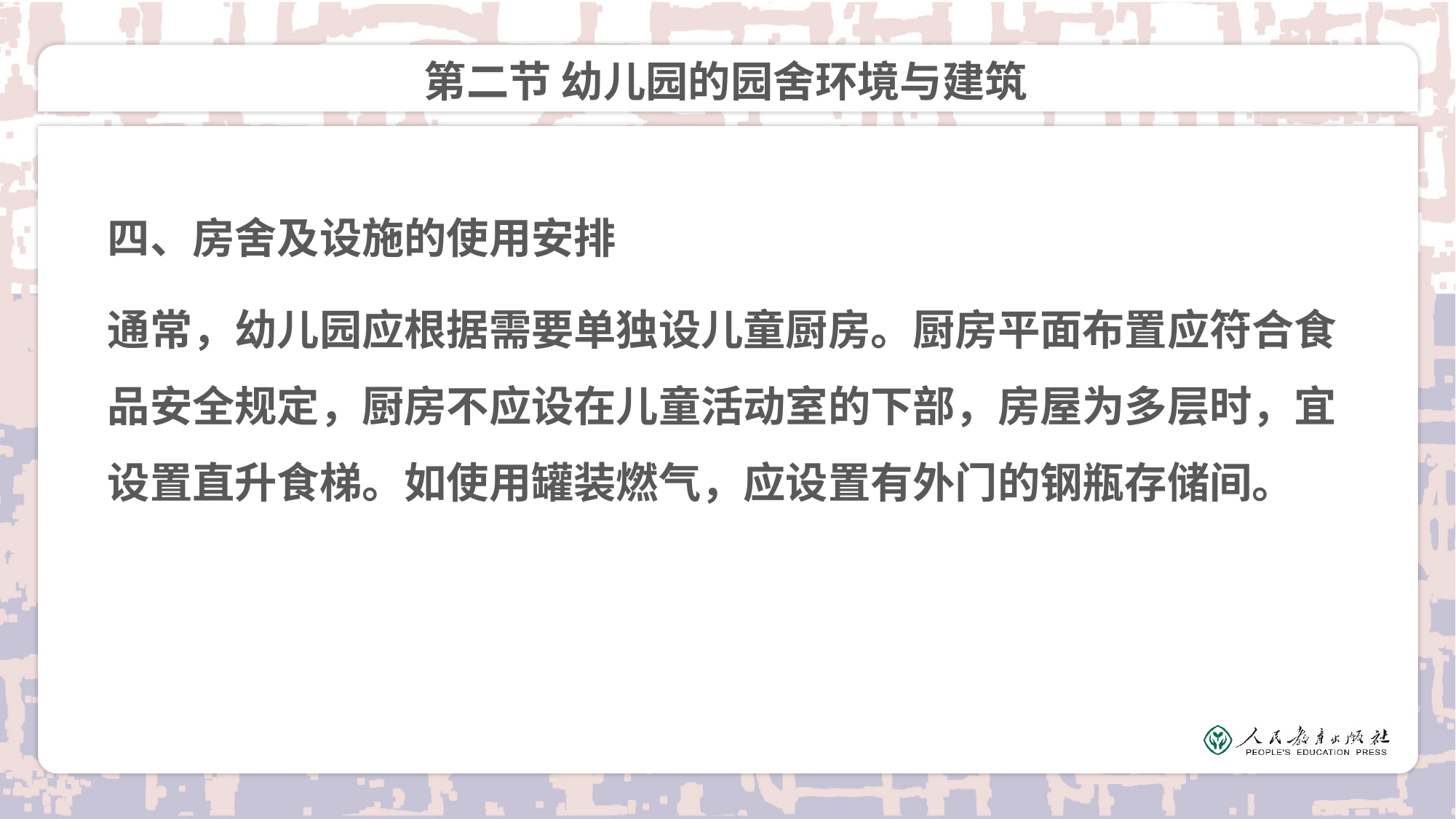

# 第二节 幼儿园的园舍环境与建筑
四、房舍及设施的使用安排
通常，幼儿园应根据需要单独设儿童厨房。厨房平面布置应符合食品安全规定，厨房不应设在儿童活动室的下部，房屋为多层时，宜设置直升食梯。如使用罐装燃气，应设置有外门的钢瓶存储间。